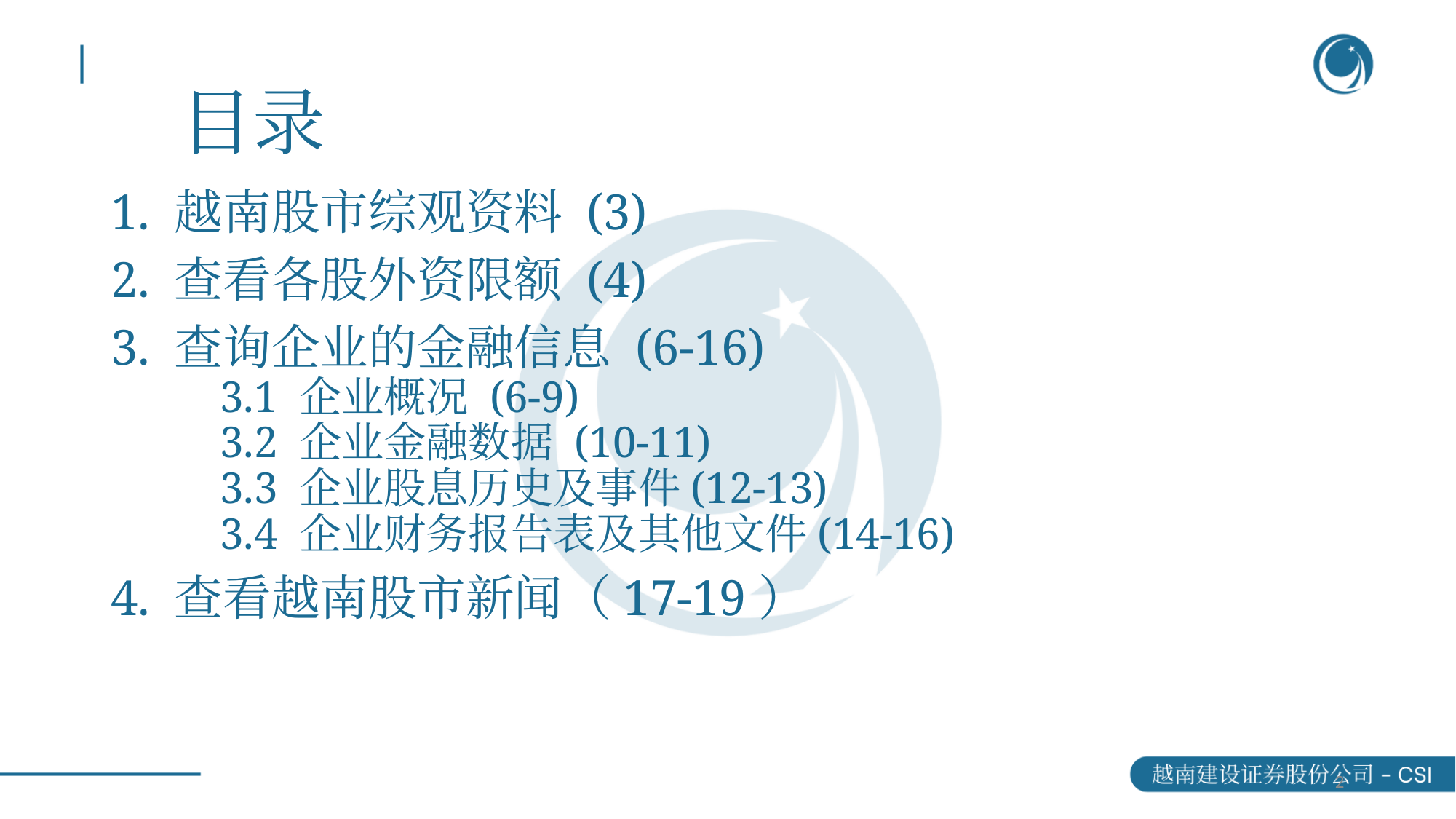

# 目录
1. 越南股市综观资料 (3)
2. 查看各股外资限额 (4)
3. 查询企业的金融信息 (6-16)
	3.1 企业概况 (6-9)
	3.2 企业金融数据 (10-11)
	3.3 企业股息历史及事件(12-13)
	3.4 企业财务报告表及其他文件(14-16)
4. 查看越南股市新闻（17-19）
2